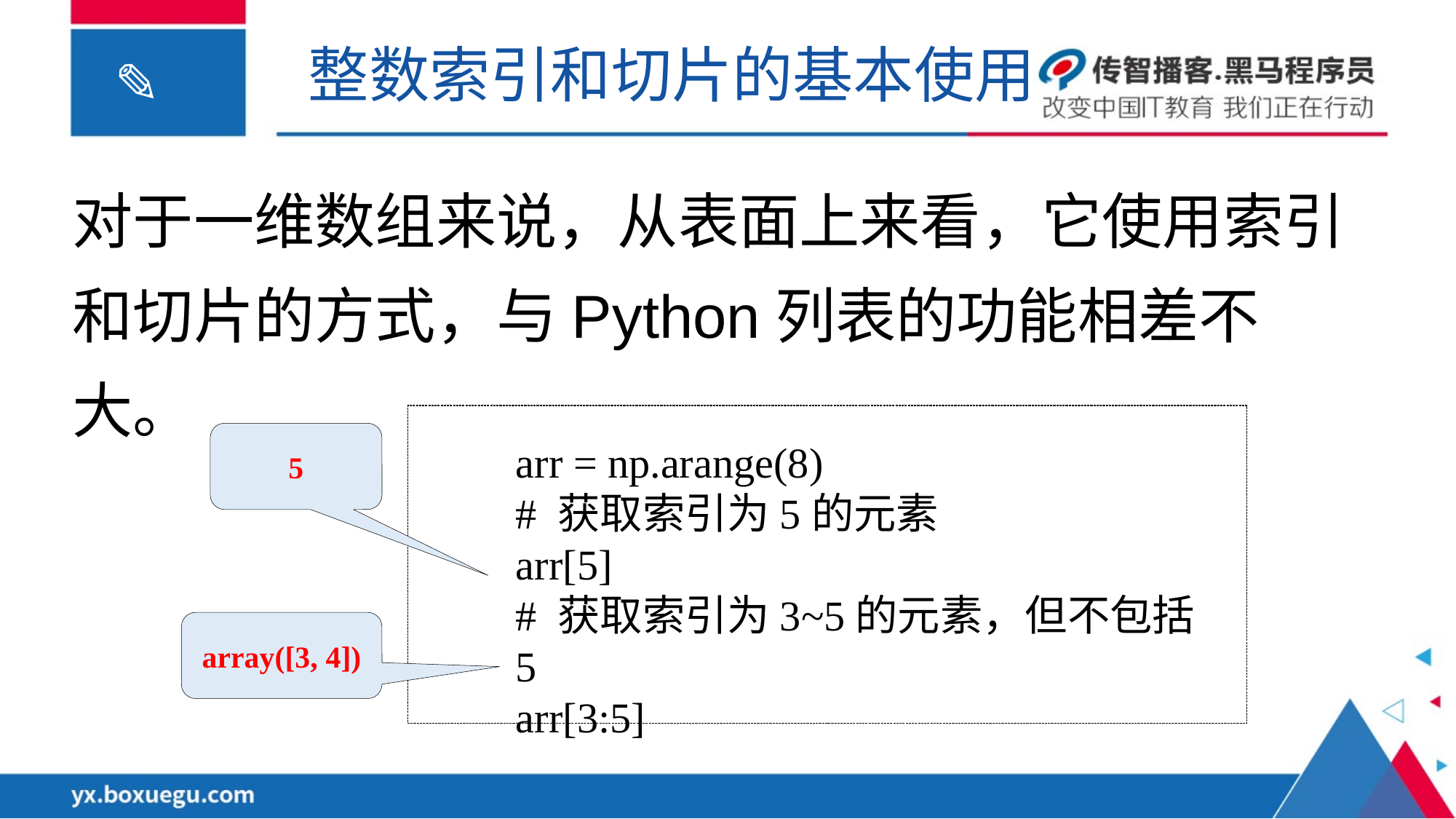

整数索引和切片的基本使用
对于一维数组来说，从表面上来看，它使用索引和切片的方式，与Python列表的功能相差不大。

5
arr = np.arange(8)
# 获取索引为5的元素
arr[5]
# 获取索引为3~5的元素，但不包括5
arr[3:5]
array([3, 4])